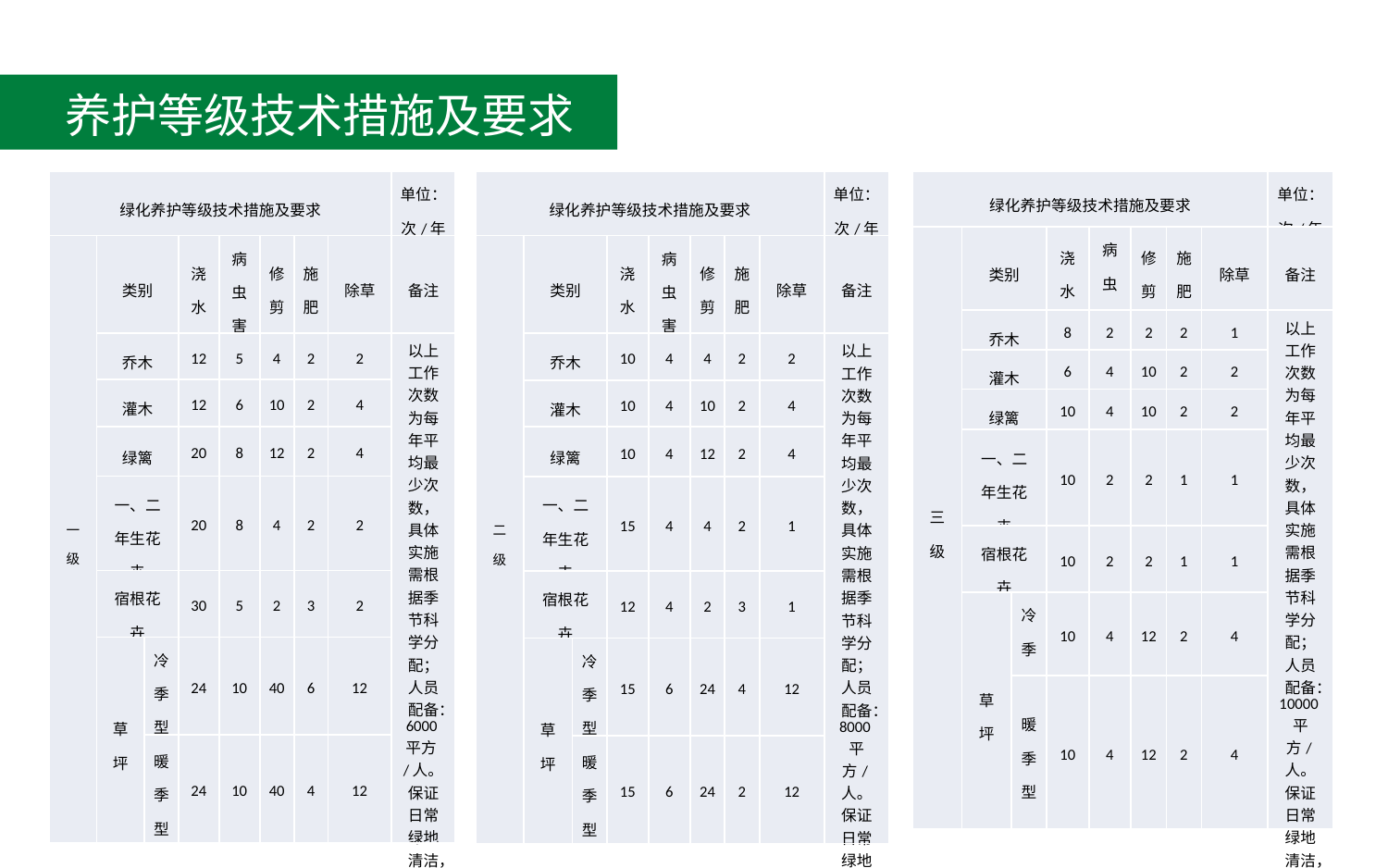

养护等级技术措施及要求
| 绿化养护等级技术措施及要求 |  |  |  |  |  |  |  | 单位：次/年 |
| --- | --- | --- | --- | --- | --- | --- | --- | --- |
| 一级 | 类别 |  | 浇水 | 病虫害 | 修剪 | 施肥 | 除草 | 备注 |
|  | 乔木 |  | 12 | 5 | 4 | 2 | 2 | 以上工作次数为每年平均最少次数，具体实施需根据季节科学分配；人员配备：6000平方/人。保证日常绿地清洁，无杂物。 |
|  | 灌木 |  | 12 | 6 | 10 | 2 | 4 |  |
|  | 绿篱 |  | 20 | 8 | 12 | 2 | 4 |  |
|  | 一、二年生花卉 |  | 20 | 8 | 4 | 2 | 2 |  |
|  | 宿根花卉 |  | 30 | 5 | 2 | 3 | 2 |  |
|  | 草坪 | 冷季型 | 24 | 10 | 40 | 6 | 12 |  |
|  |  | 暖季型 | 24 | 10 | 40 | 4 | 12 |  |
| 绿化养护等级技术措施及要求 |  |  |  |  |  |  |  | 单位：次/年 |
| --- | --- | --- | --- | --- | --- | --- | --- | --- |
| 二级 | 类别 |  | 浇水 | 病虫害 | 修剪 | 施肥 | 除草 | 备注 |
|  | 乔木 |  | 10 | 4 | 4 | 2 | 2 | 以上工作次数为每年平均最少次数，具体实施需根据季节科学分配；人员配备：8000平方/人。保证日常绿地清洁，无杂物。 |
|  | 灌木 |  | 10 | 4 | 10 | 2 | 4 |  |
|  | 绿篱 |  | 10 | 4 | 12 | 2 | 4 |  |
|  | 一、二年生花卉 |  | 15 | 4 | 4 | 2 | 1 |  |
|  | 宿根花卉 |  | 12 | 4 | 2 | 3 | 1 |  |
|  | 草坪 | 冷季型 | 15 | 6 | 24 | 4 | 12 |  |
|  |  | 暖季型 | 15 | 6 | 24 | 2 | 12 |  |
| 绿化养护等级技术措施及要求 |  |  |  |  |  |  |  | 单位：次/年 |
| --- | --- | --- | --- | --- | --- | --- | --- | --- |
| 三级 | 类别 |  | 浇水 | 病虫害 | 修剪 | 施肥 | 除草 | 备注 |
|  | 乔木 |  | 8 | 2 | 2 | 2 | 1 | 以上工作次数为每年平均最少次数，具体实施需根据季节科学分配；人员配备：10000平方/人。保证日常绿地清洁，无杂物。 |
|  | 灌木 |  | 6 | 4 | 10 | 2 | 2 |  |
|  | 绿篱 |  | 10 | 4 | 10 | 2 | 2 |  |
|  | 一、二年生花卉 |  | 10 | 2 | 2 | 1 | 1 |  |
|  | 宿根花卉 |  | 10 | 2 | 2 | 1 | 1 |  |
|  | 草坪 | 冷季型 | 10 | 4 | 12 | 2 | 4 |  |
|  |  | 暖季型 | 10 | 4 | 12 | 2 | 4 |  |
 概述